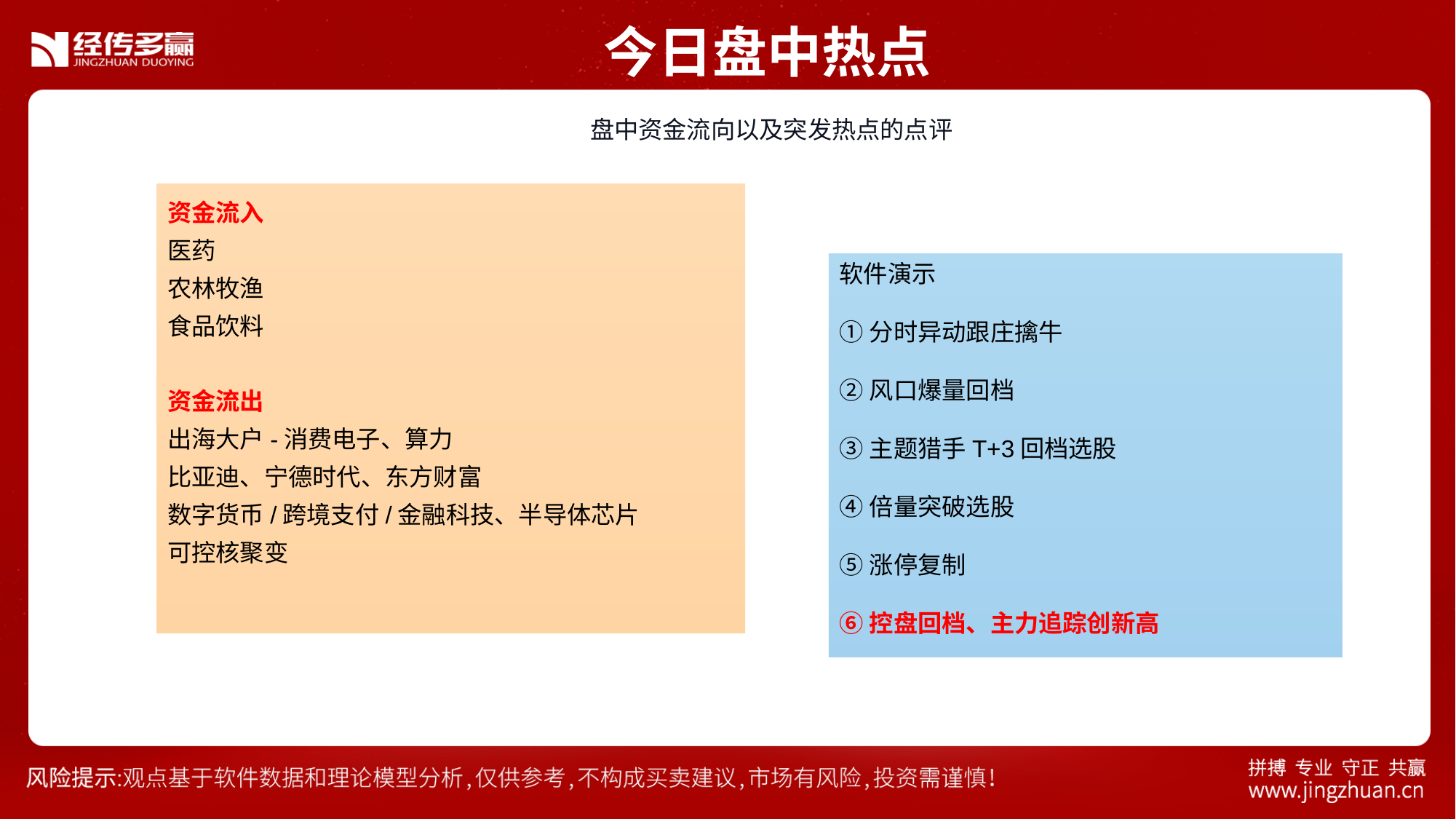

今日盘中热点
          盘中资金流向以及突发热点的点评

资金流入
医药
农林牧渔
食品饮料

资金流出
出海大户-消费电子、算力
比亚迪、宁德时代、东方财富
数字货币/跨境支付/金融科技、半导体芯片
可控核聚变
软件演示

①分时异动跟庄擒牛

②风口爆量回档

③主题猎手T+3回档选股

④倍量突破选股

⑤涨停复制

⑥控盘回档、主力追踪创新高